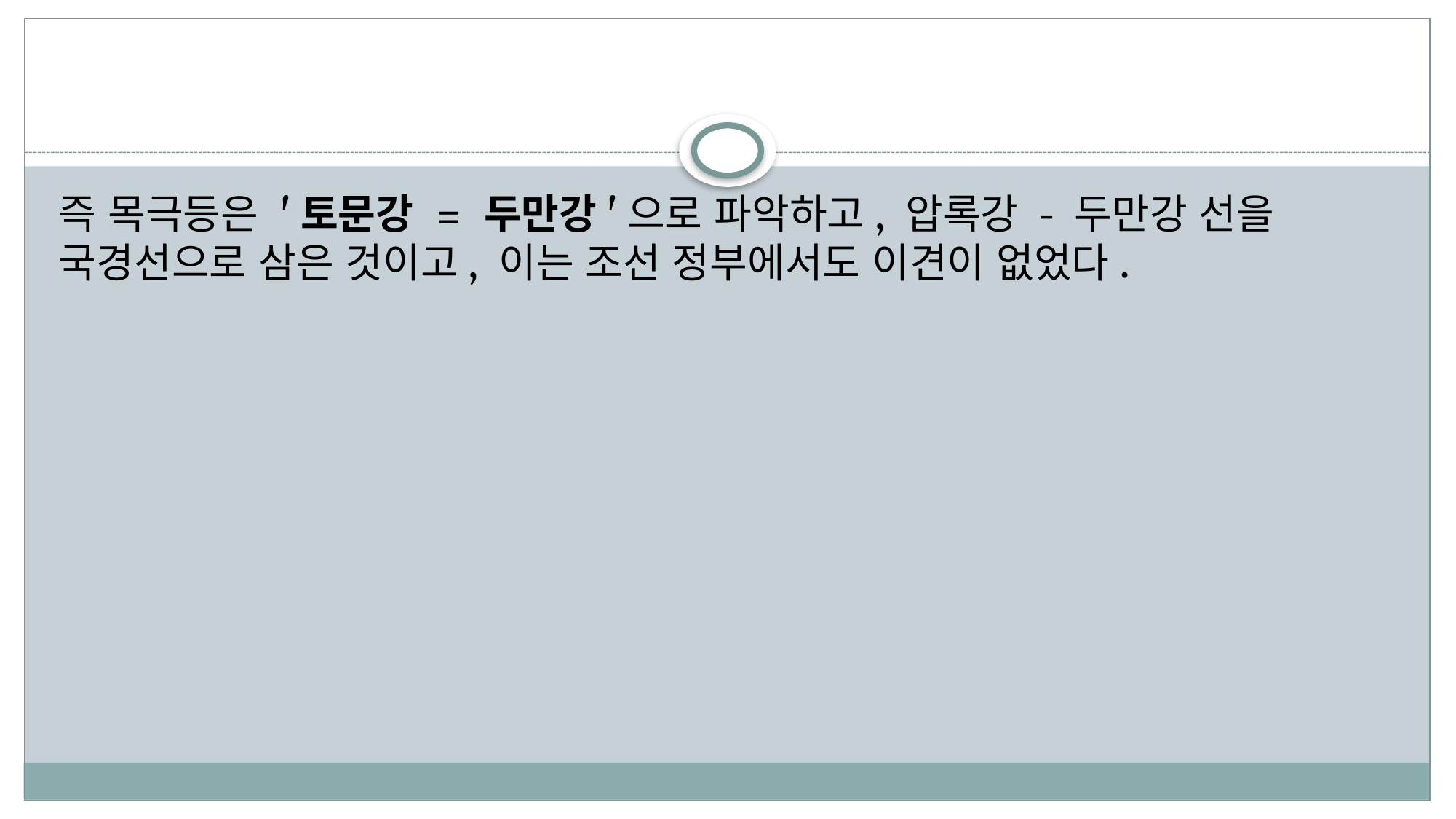

#
즉 목극등은 '토문강 = 두만강'으로 파악하고, 압록강 - 두만강 선을 국경선으로 삼은 것이고, 이는 조선 정부에서도 이견이 없었다.